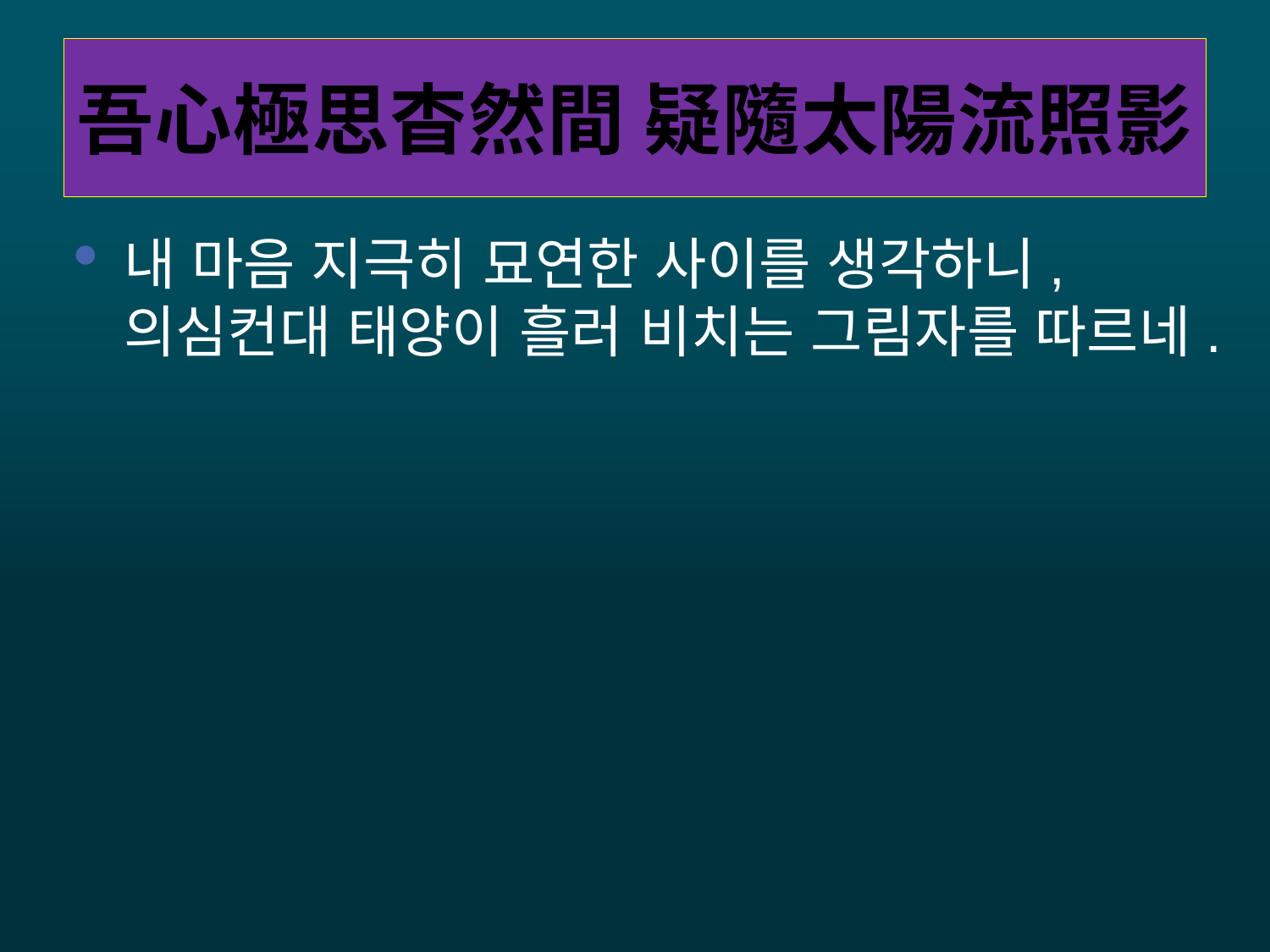

# 吾心極思杳然間 疑隨太陽流照影
내 마음 지극히 묘연한 사이를 생각하니, 의심컨대 태양이 흘러 비치는 그림자를 따르네.